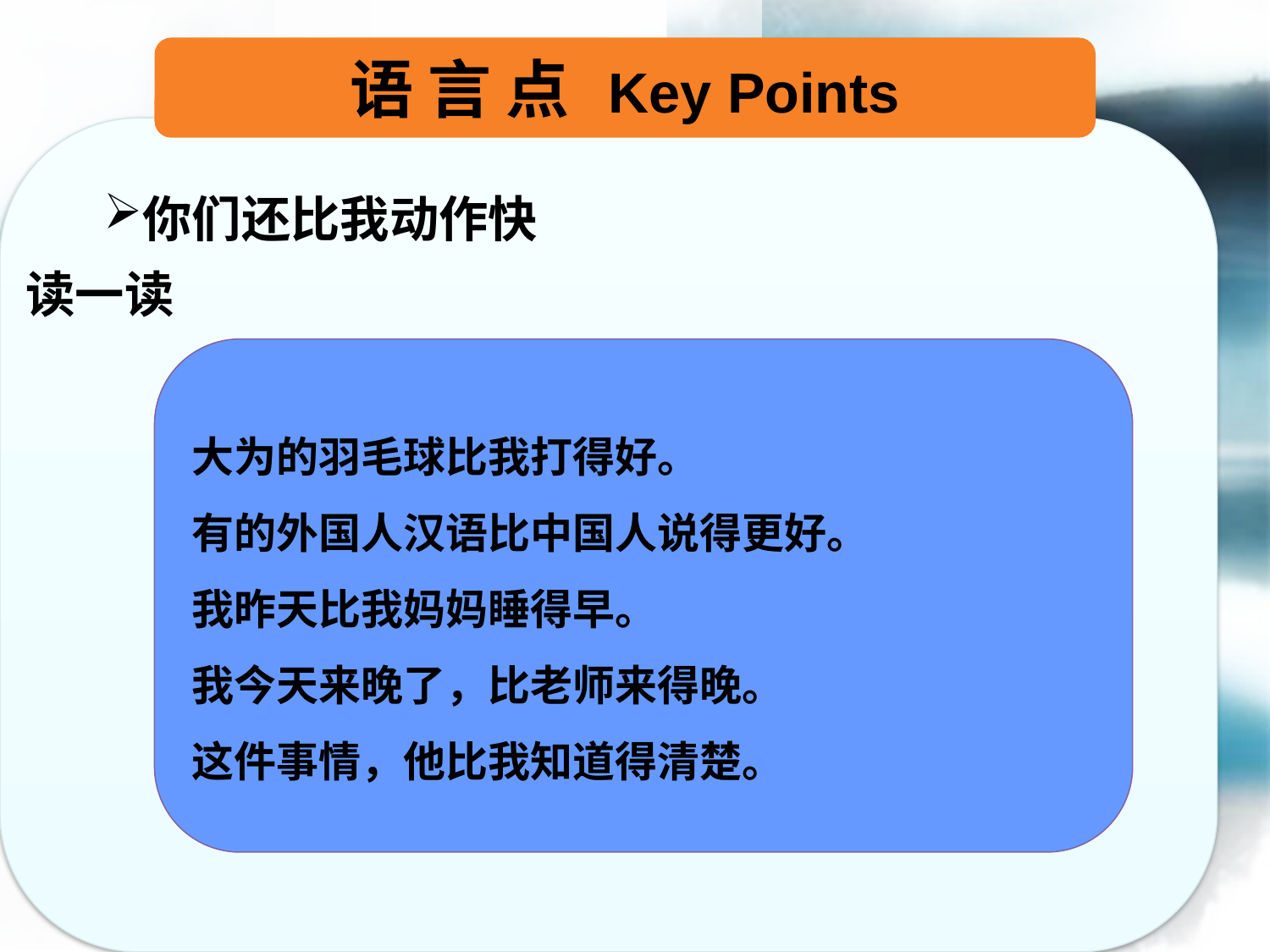

语 言 点  Key Points

你们还比我动作快
读一读
大为的羽毛球比我打得好。
有的外国人汉语比中国人说得更好。
我昨天比我妈妈睡得早。
我今天来晚了，比老师来得晚。
这件事情，他比我知道得清楚。